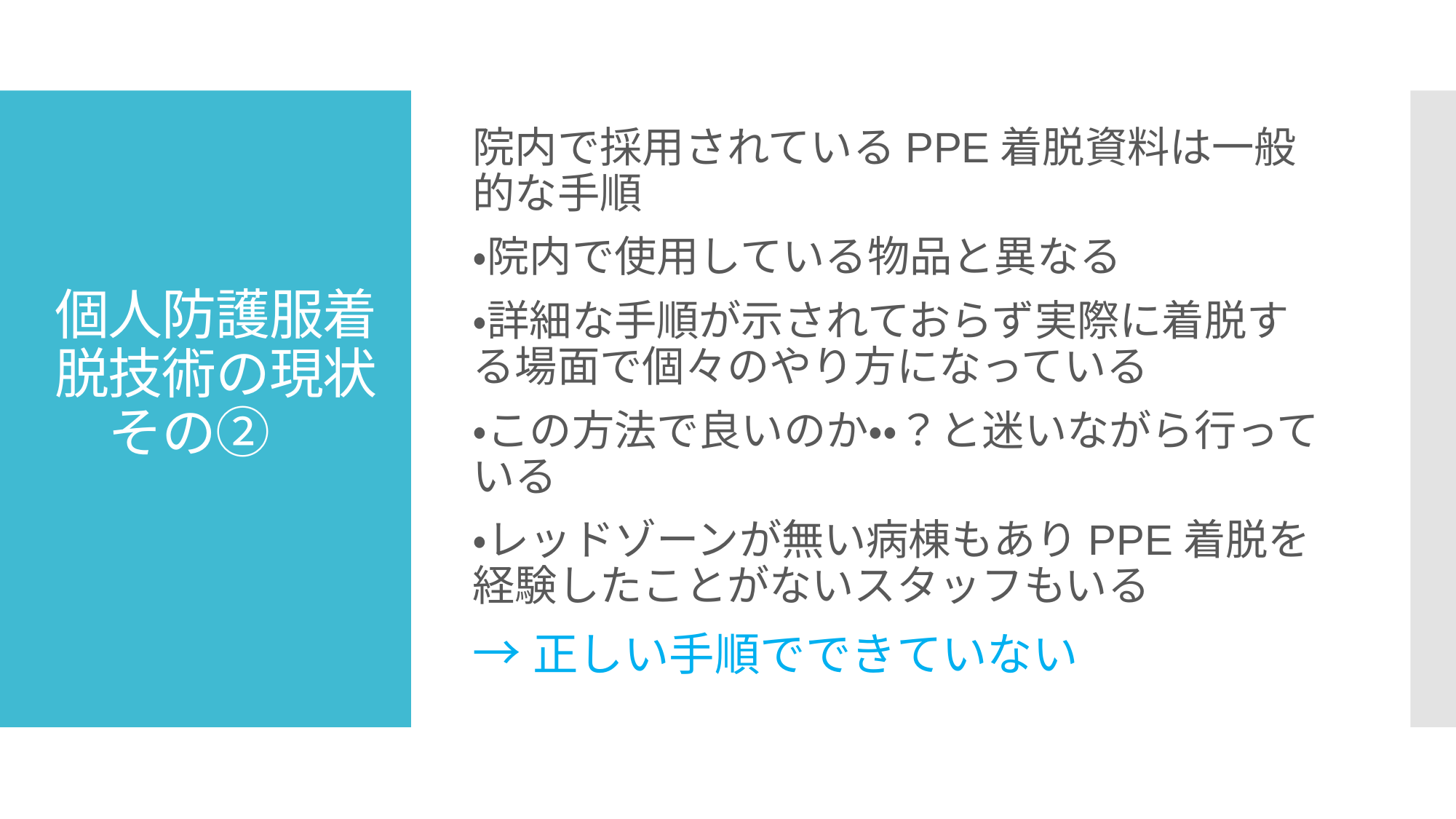

院内で採用されているPPE着脱資料は一般的な手順
・院内で使用している物品と異なる
・詳細な手順が示されておらず実際に着脱する場面で個々のやり方になっている
・この方法で良いのか・・？と迷いながら行っている
・レッドゾーンが無い病棟もありPPE着脱を経験したことがないスタッフもいる
→正しい手順でできていない
# 個人防護服着脱技術の現状 　その②